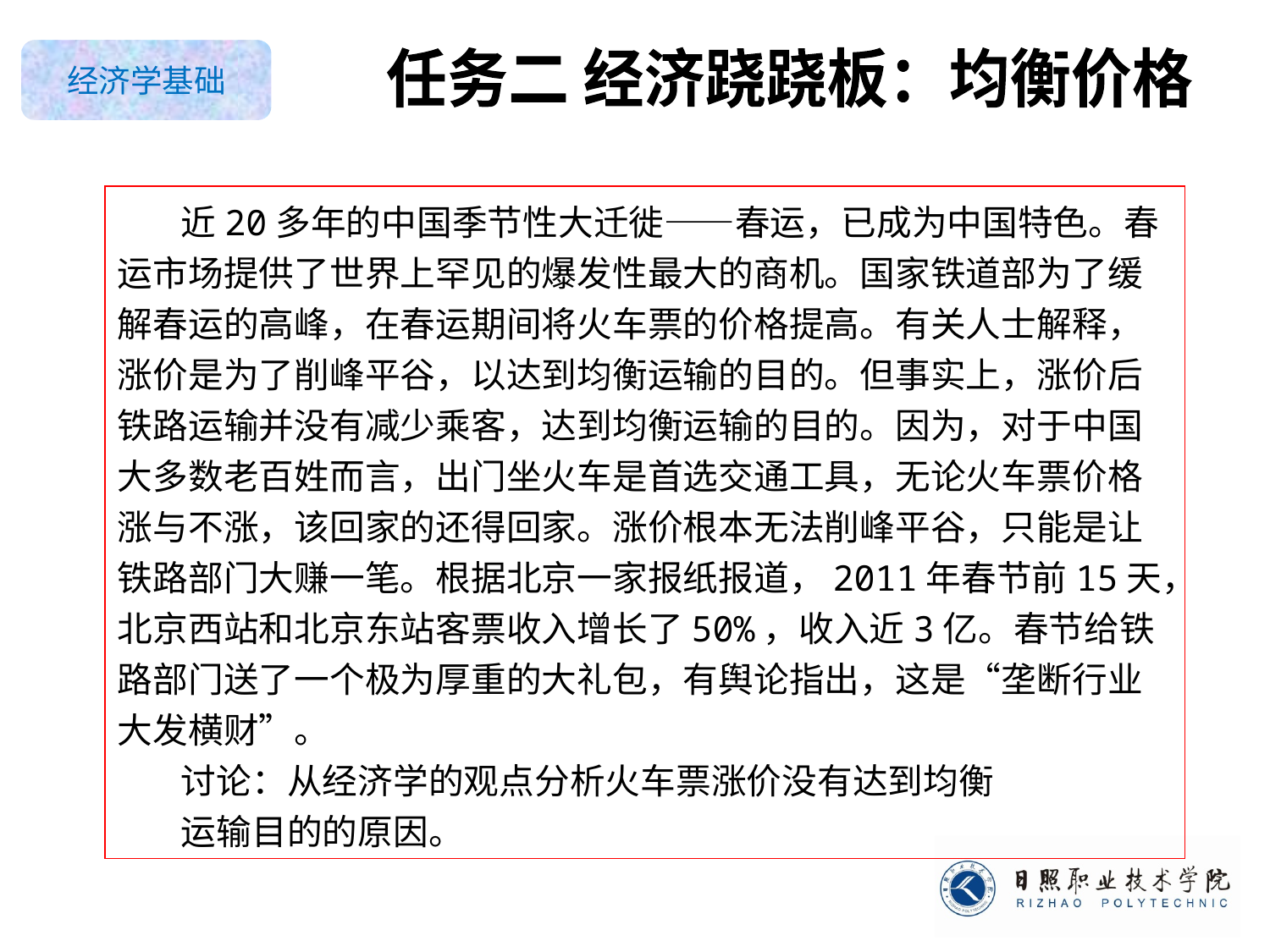

任务二 经济跷跷板：均衡价格
近20多年的中国季节性大迁徙——春运，已成为中国特色。春运市场提供了世界上罕见的爆发性最大的商机。国家铁道部为了缓解春运的高峰，在春运期间将火车票的价格提高。有关人士解释，涨价是为了削峰平谷，以达到均衡运输的目的。但事实上，涨价后铁路运输并没有减少乘客，达到均衡运输的目的。因为，对于中国大多数老百姓而言，出门坐火车是首选交通工具，无论火车票价格涨与不涨，该回家的还得回家。涨价根本无法削峰平谷，只能是让铁路部门大赚一笔。根据北京一家报纸报道，2011年春节前15天，北京西站和北京东站客票收入增长了50%，收入近3亿。春节给铁路部门送了一个极为厚重的大礼包，有舆论指出，这是“垄断行业大发横财”。
讨论：从经济学的观点分析火车票涨价没有达到均衡
运输目的的原因。